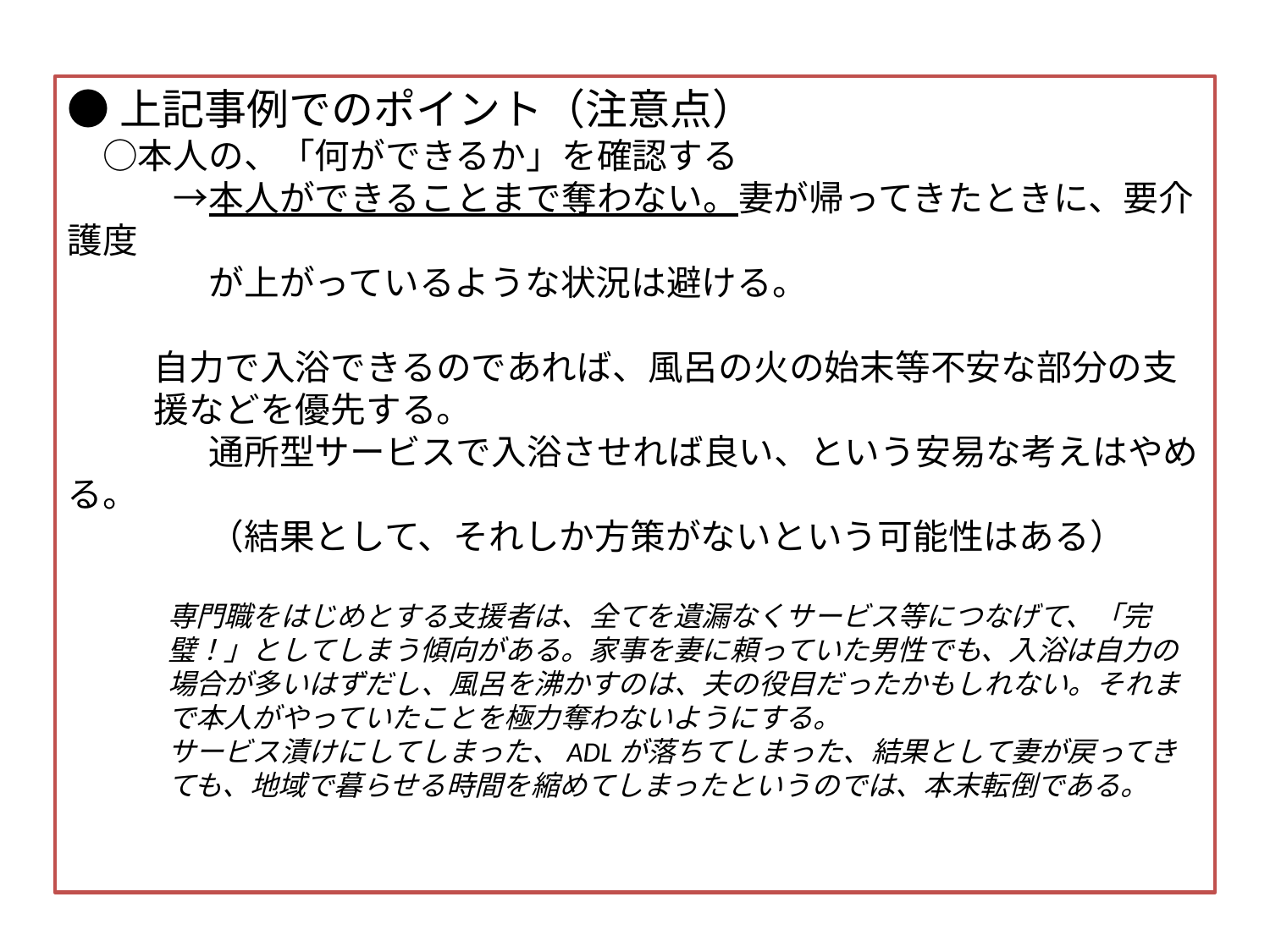

●上記事例でのポイント（注意点）
　○本人の、「何ができるか」を確認する
　　　→本人ができることまで奪わない。妻が帰ってきたときに、要介護度
　　　　が上がっているような状況は避ける。

自力で入浴できるのであれば、風呂の火の始末等不安な部分の支援などを優先する。
　　　　通所型サービスで入浴させれば良い、という安易な考えはやめる。
　　　　（結果として、それしか方策がないという可能性はある）

専門職をはじめとする支援者は、全てを遺漏なくサービス等につなげて、「完璧！」としてしまう傾向がある。家事を妻に頼っていた男性でも、入浴は自力の場合が多いはずだし、風呂を沸かすのは、夫の役目だったかもしれない。それまで本人がやっていたことを極力奪わないようにする。
サービス漬けにしてしまった、ADLが落ちてしまった、結果として妻が戻ってきても、地域で暮らせる時間を縮めてしまったというのでは、本末転倒である。